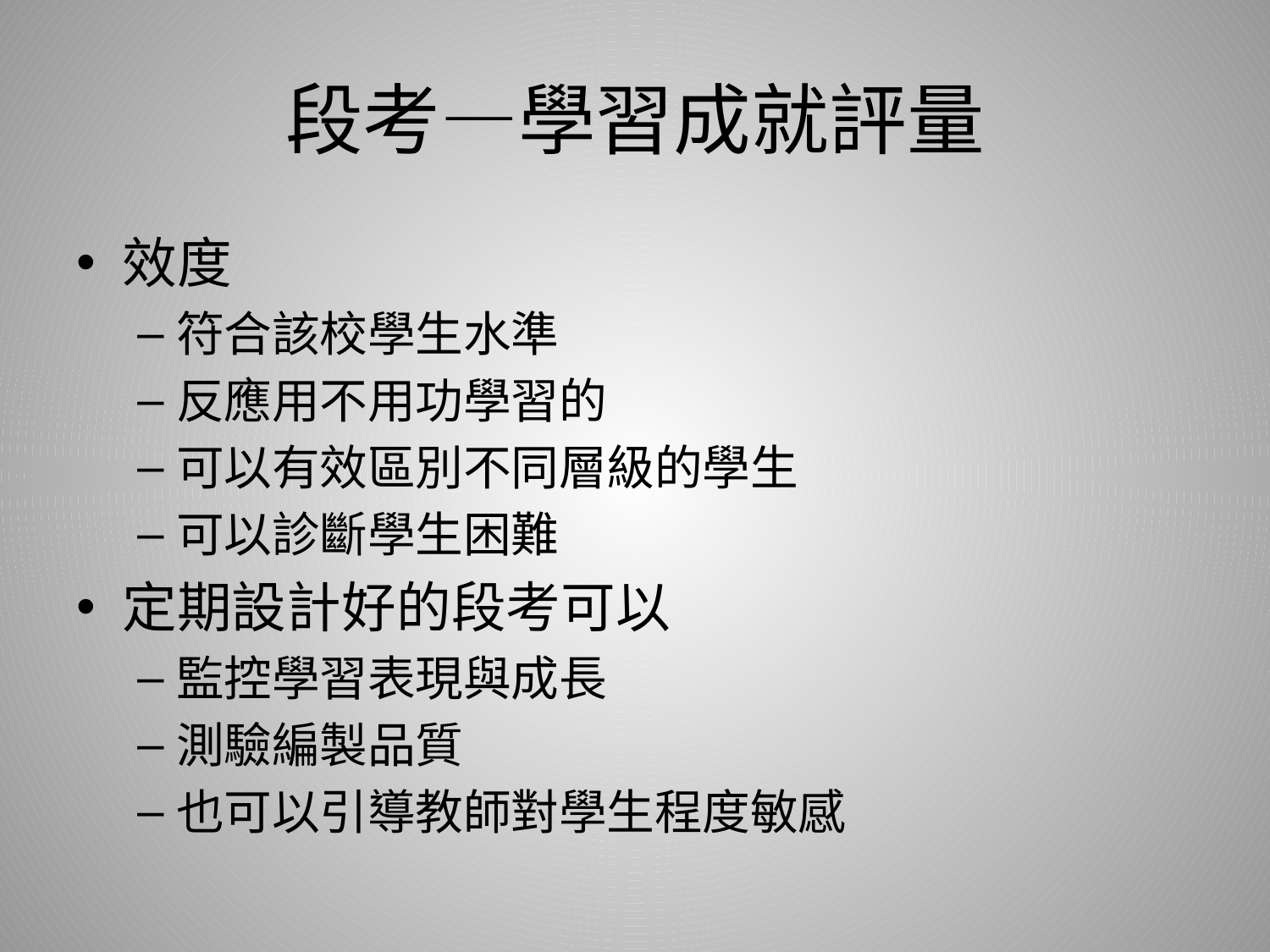

# 段考—學習成就評量
效度
符合該校學生水準
反應用不用功學習的
可以有效區別不同層級的學生
可以診斷學生困難
定期設計好的段考可以
監控學習表現與成長
測驗編製品質
也可以引導教師對學生程度敏感